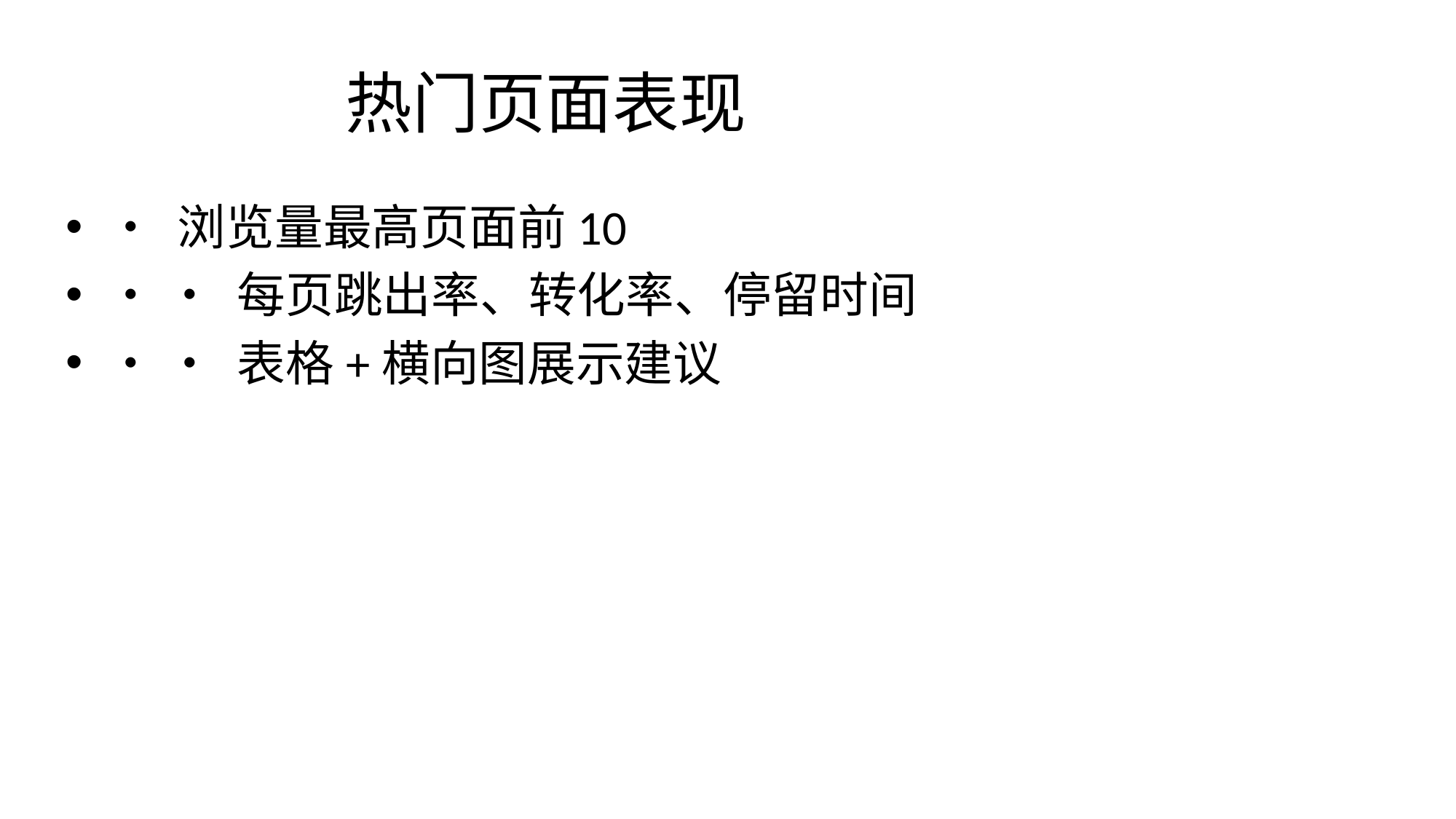

# 热门页面表现
• 浏览量最高页面前10
• • 每页跳出率、转化率、停留时间
• • 表格+横向图展示建议